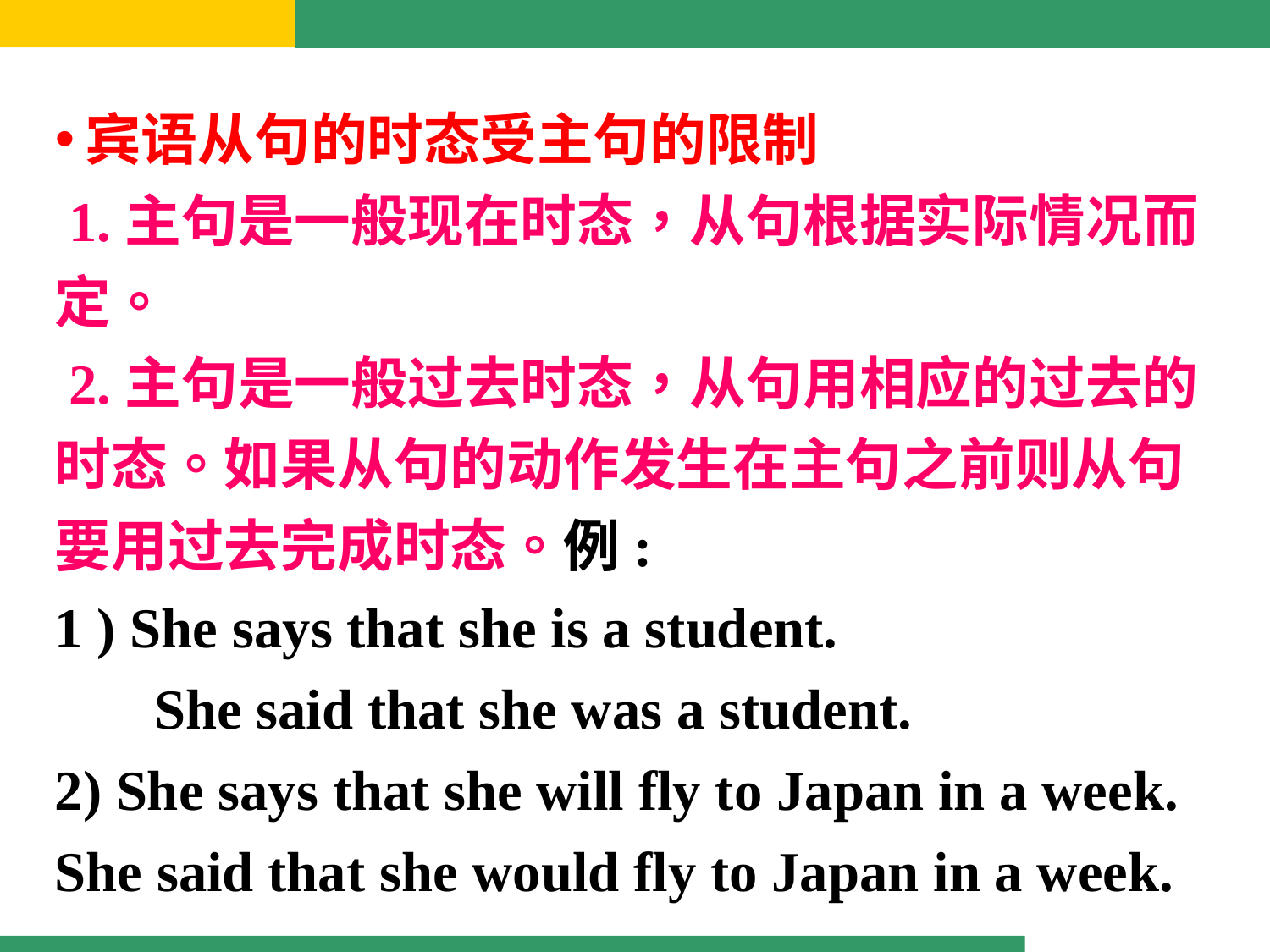

宾语从句的时态受主句的限制
 1.主句是一般现在时态，从句根据实际情况而定。
 2.主句是一般过去时态，从句用相应的过去的时态。如果从句的动作发生在主句之前则从句要用过去完成时态。例:
1 ) She says that she is a student.
       She said that she was a student.
2) She says that she will fly to Japan in a week.
She said that she would fly to Japan in a week.